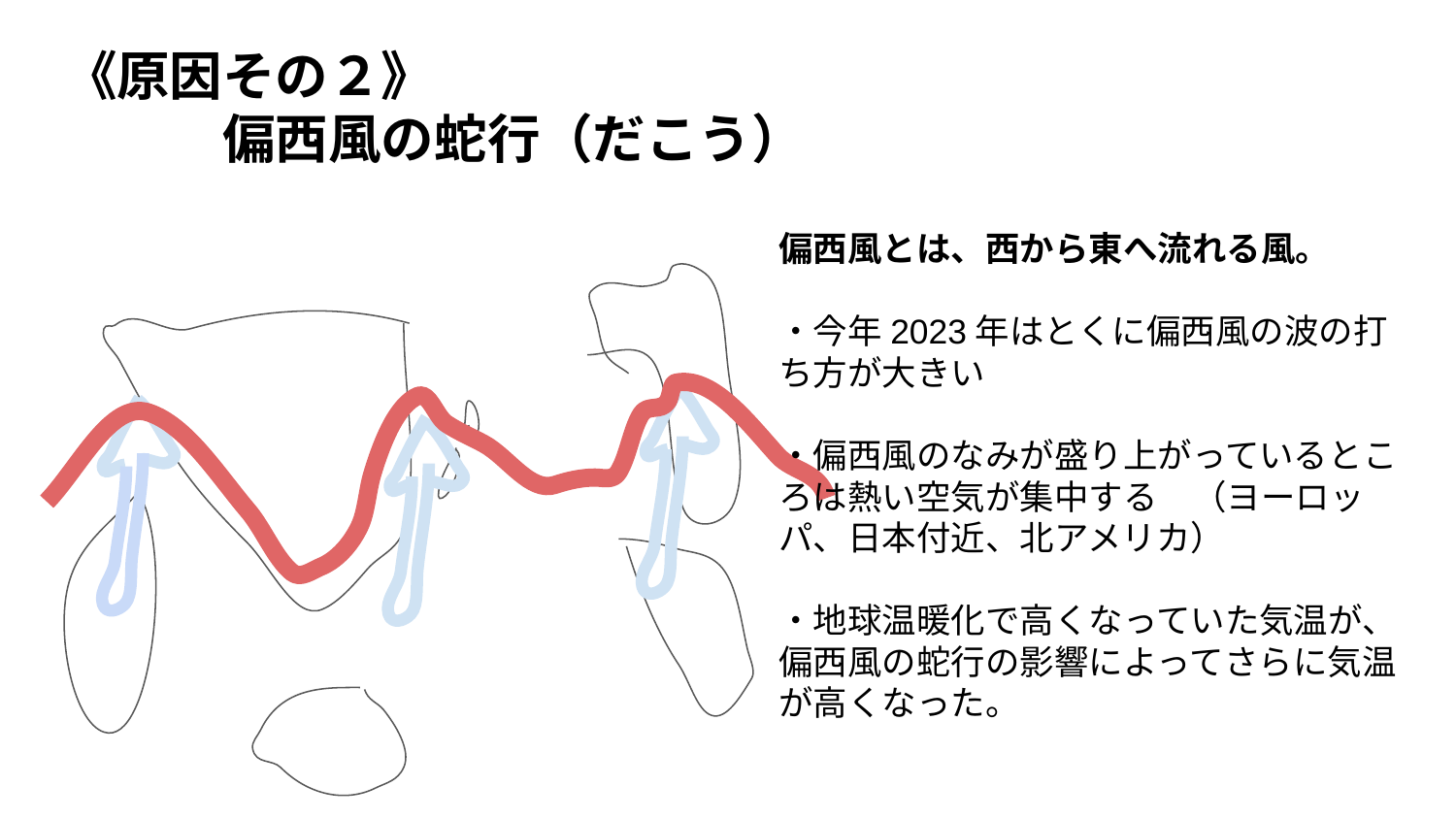

# 《原因その２》
　　　偏西風の蛇行（だこう）
偏西風とは、西から東へ流れる風。

・今年2023年はとくに偏西風の波の打ち方が大きい

・偏西風のなみが盛り上がっているところは熱い空気が集中する　（ヨーロッパ、日本付近、北アメリカ）

・地球温暖化で高くなっていた気温が、偏西風の蛇行の影響によってさらに気温が高くなった。